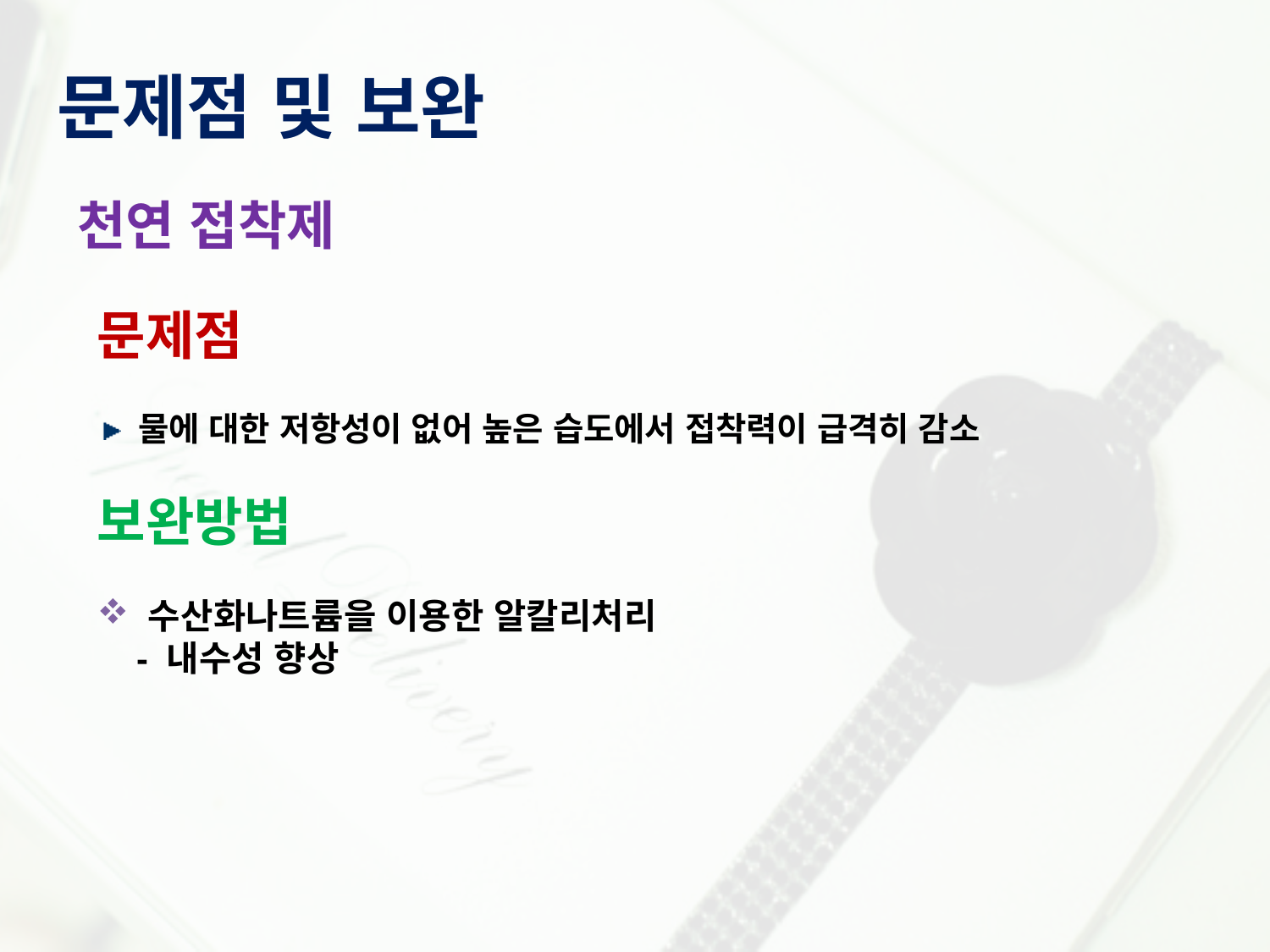

문제점 및 보완
천연 접착제
문제점

 물에 대한 저항성이 없어 높은 습도에서 접착력이 급격히 감소

보완방법

 수산화나트륨을 이용한 알칼리처리
    - 내수성 향상